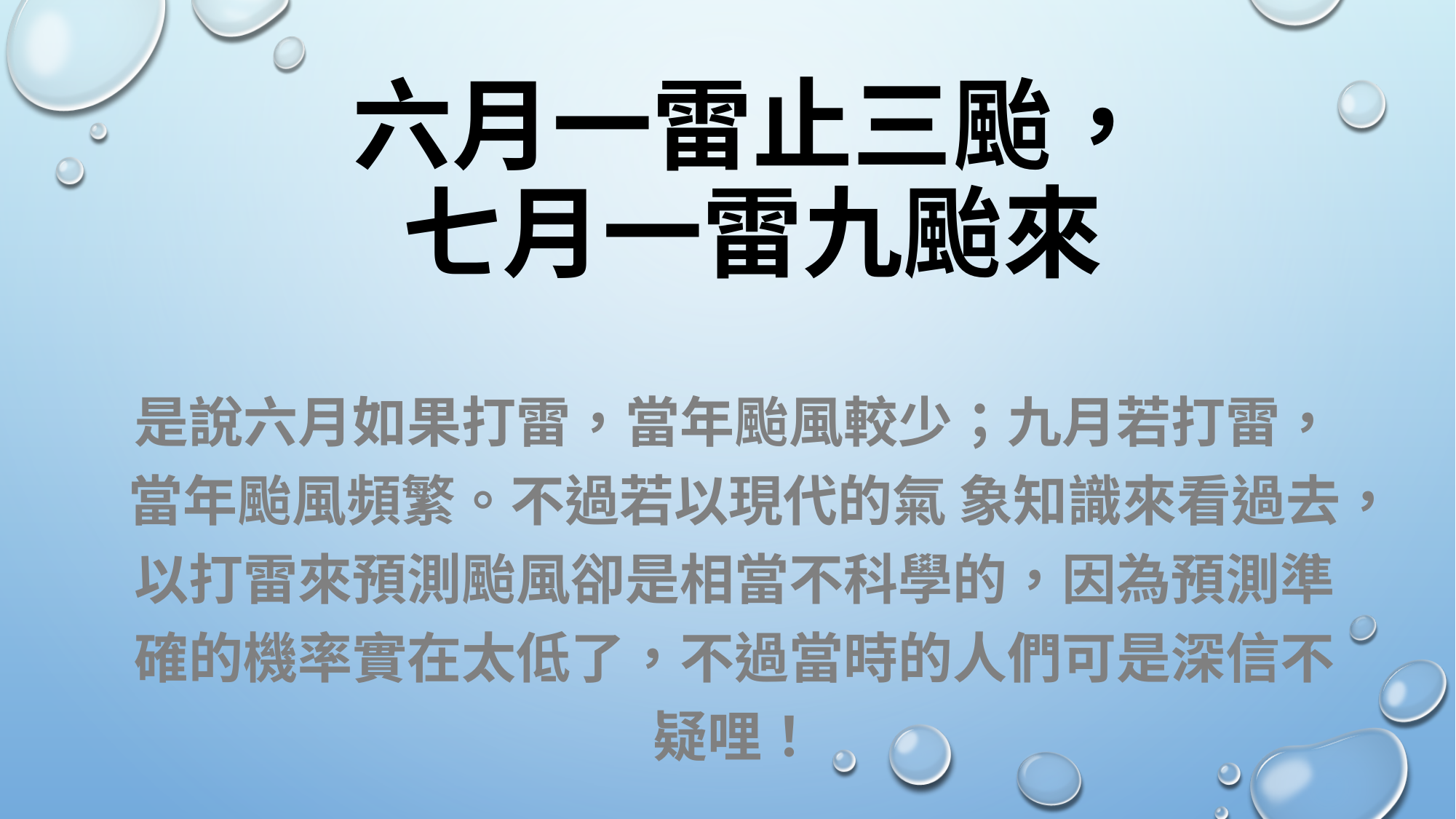

# 六月一雷止三颱， 七月一雷九颱來
是說六月如果打雷，當年颱風較少；九月若打雷，當年颱風頻繁。不過若以現代的氣 象知識來看過去，以打雷來預測颱風卻是相當不科學的，因為預測準確的機率實在太低了，不過當時的人們可是深信不疑哩！